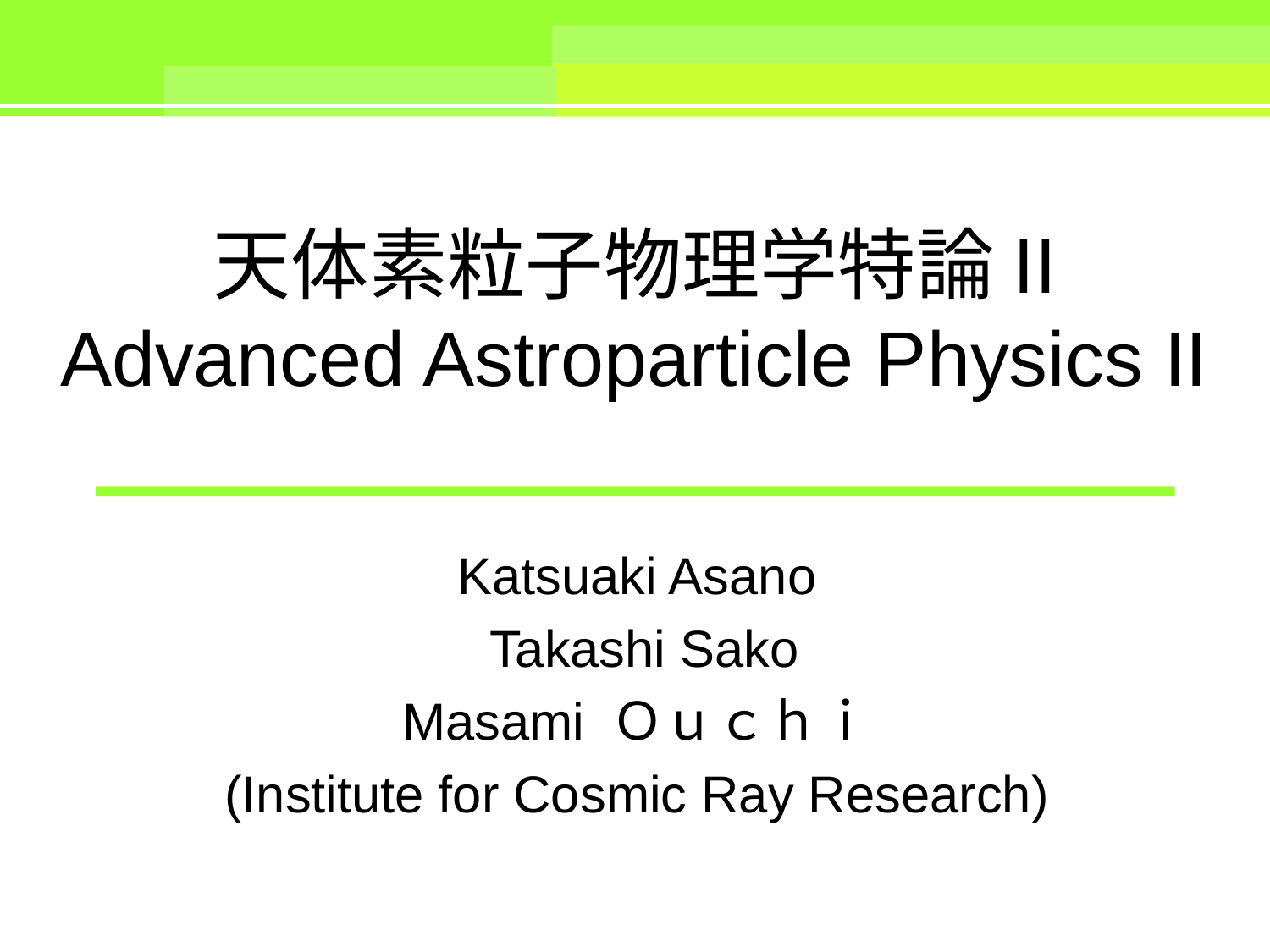

# 天体素粒子物理学特論II Advanced Astroparticle Physics II
Katsuaki Asano
 Takashi Sako
Masami Ｏｕｃｈｉ
(Institute for Cosmic Ray Research)